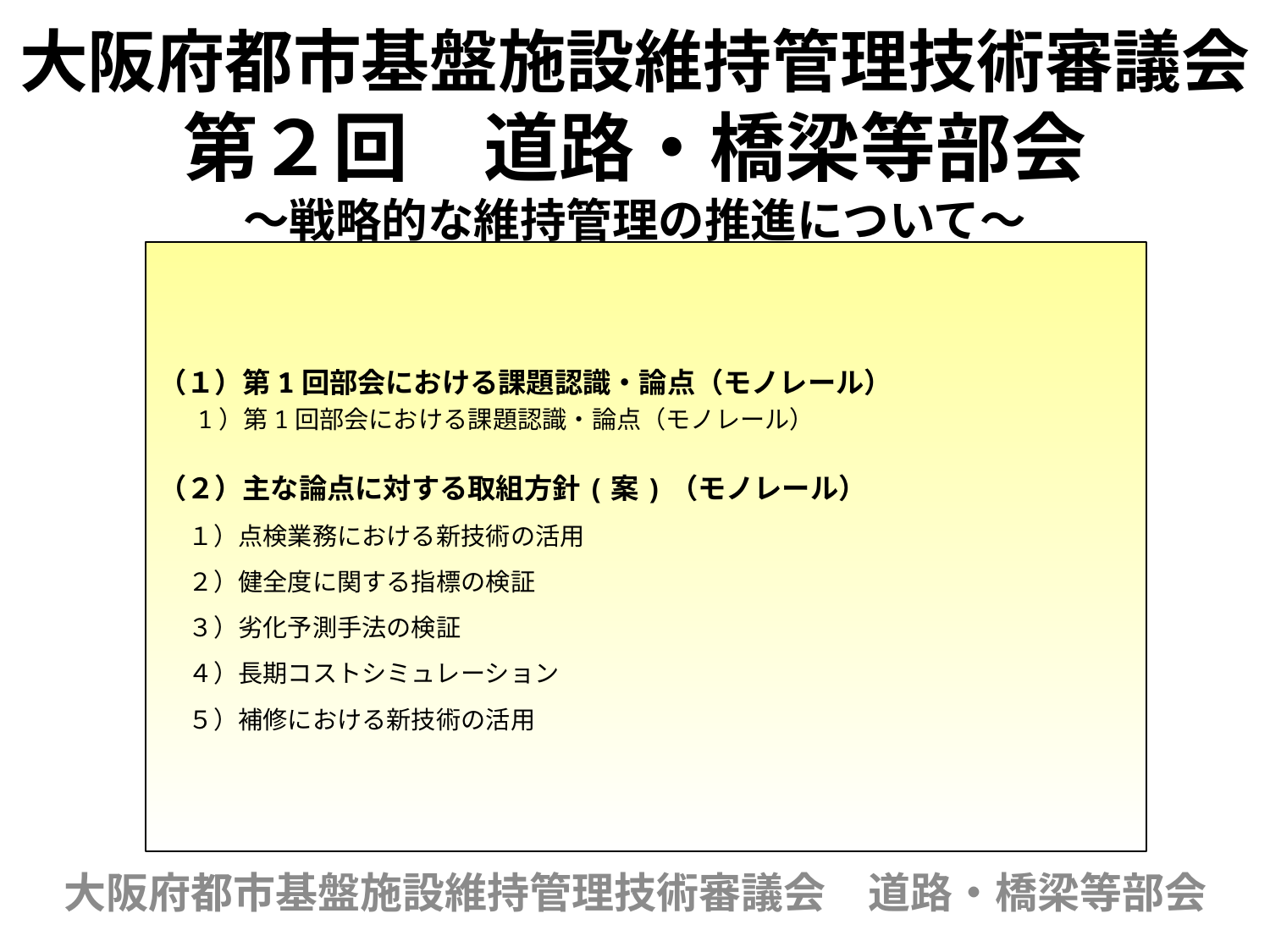

# 大阪府都市基盤施設維持管理技術審議会 第２回　道路・橋梁等部会 ～戦略的な維持管理の推進について～
（１）第1回部会における課題認識・論点（モノレール）
　 1）第1回部会における課題認識・論点（モノレール）

（２）主な論点に対する取組方針(案)（モノレール）
　 １）点検業務における新技術の活用
　 ２）健全度に関する指標の検証
　 ３）劣化予測手法の検証
　 ４）長期コストシミュレーション
　 ５）補修における新技術の活用
大阪府都市基盤施設維持管理技術審議会　道路・橋梁等部会